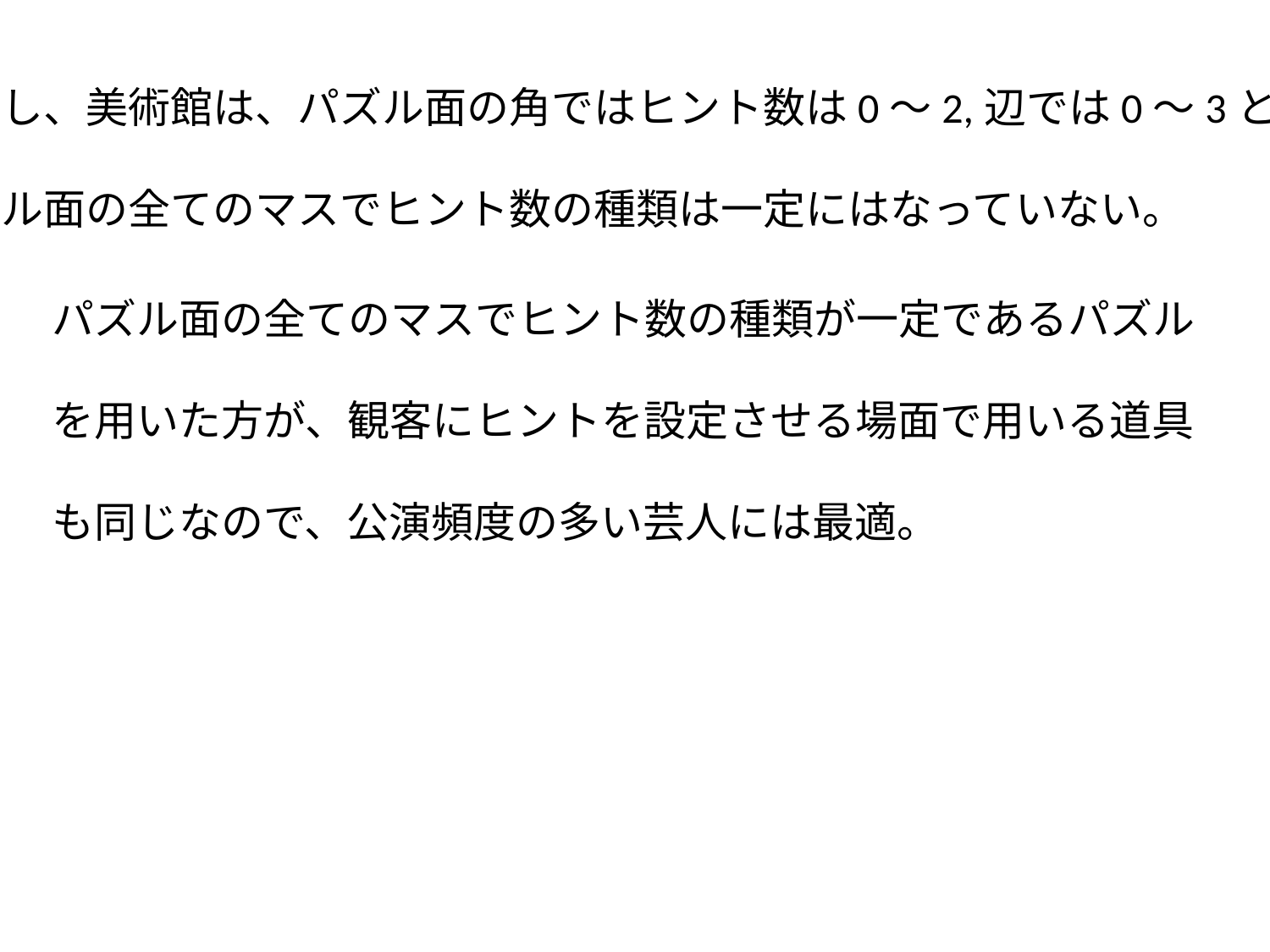

しかし、美術館は、パズル面の角ではヒント数は0～2,辺では0～3となり、

パズル面の全てのマスでヒント数の種類は一定にはなっていない。

パズル面の全てのマスでヒント数の種類が一定であるパズル

を用いた方が、観客にヒントを設定させる場面で用いる道具

も同じなので、公演頻度の多い芸人には最適。